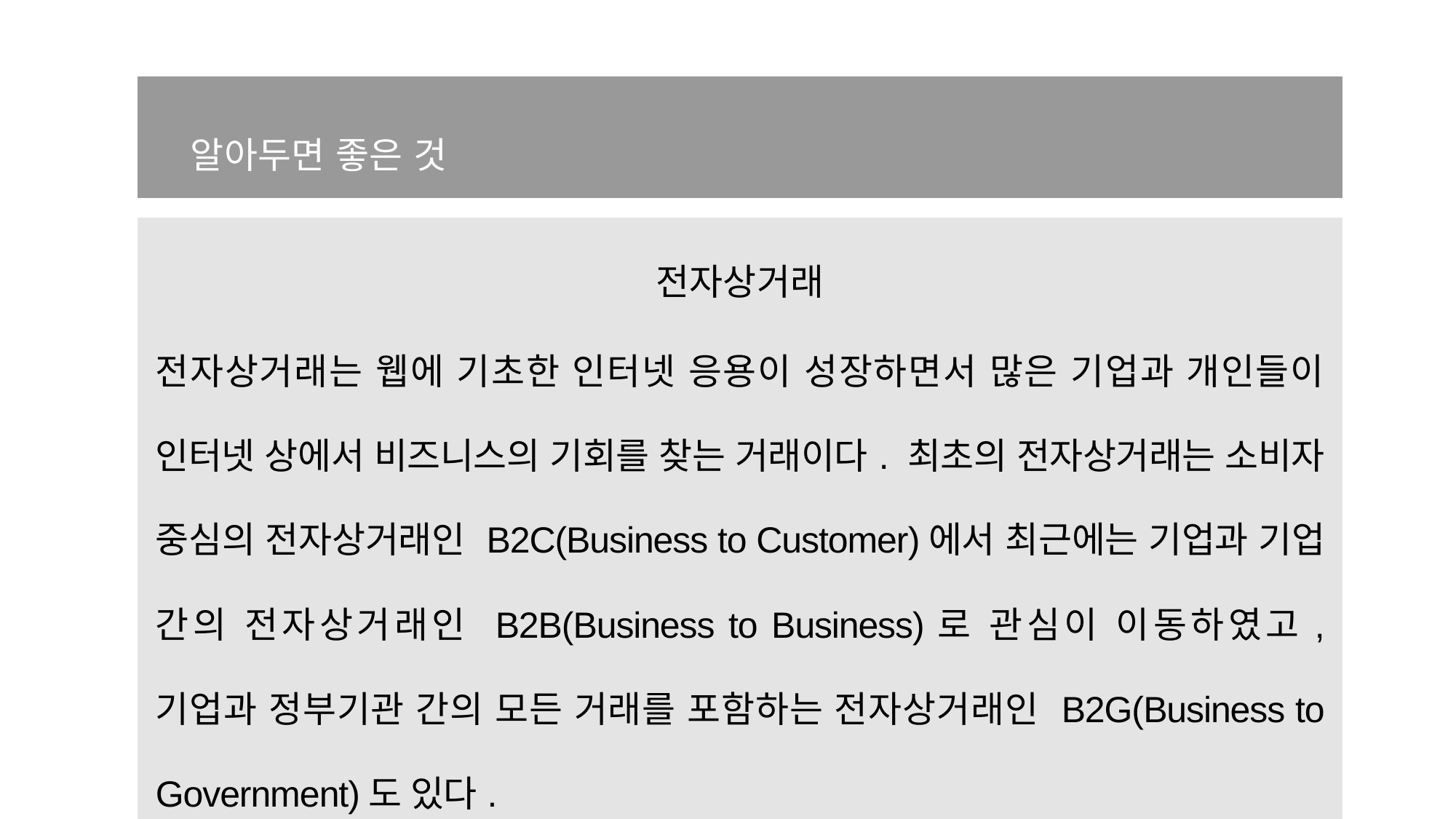

| 알아두면 좋은 것 |
| --- |
|  |
| 전자상거래 전자상거래는 웹에 기초한 인터넷 응용이 성장하면서 많은 기업과 개인들이 인터넷 상에서 비즈니스의 기회를 찾는 거래이다. 최초의 전자상거래는 소비자 중심의 전자상거래인 B2C(Business to Customer)에서 최근에는 기업과 기업 간의 전자상거래인 B2B(Business to Business)로 관심이 이동하였고, 기업과 정부기관 간의 모든 거래를 포함하는 전자상거래인 B2G(Business to Government)도 있다. |